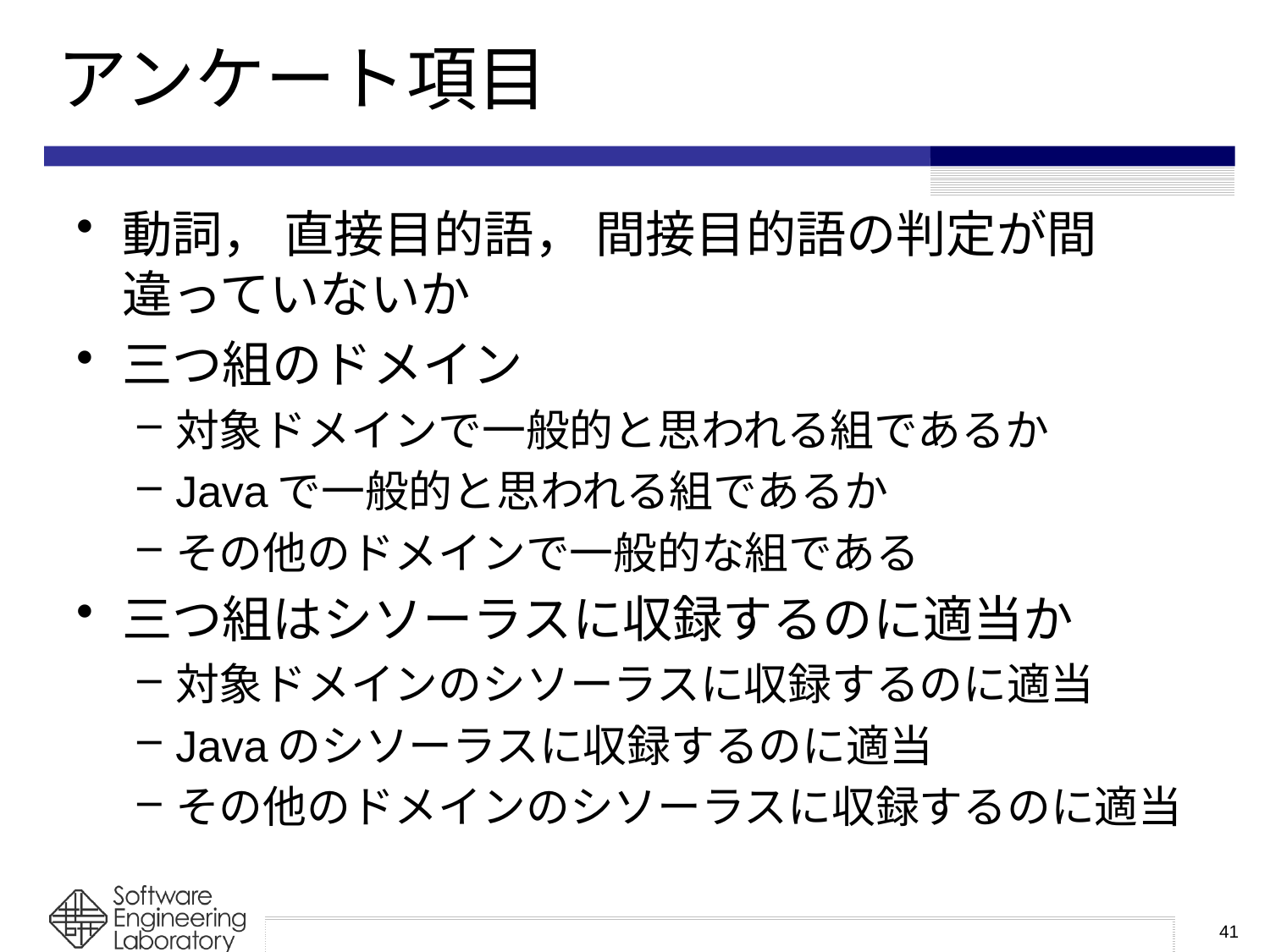

# アンケート項目
動詞， 直接目的語， 間接目的語の判定が間違っていないか
三つ組のドメイン
対象ドメインで一般的と思われる組であるか
Javaで一般的と思われる組であるか
その他のドメインで一般的な組である
三つ組はシソーラスに収録するのに適当か
対象ドメインのシソーラスに収録するのに適当
Javaのシソーラスに収録するのに適当
その他のドメインのシソーラスに収録するのに適当
41